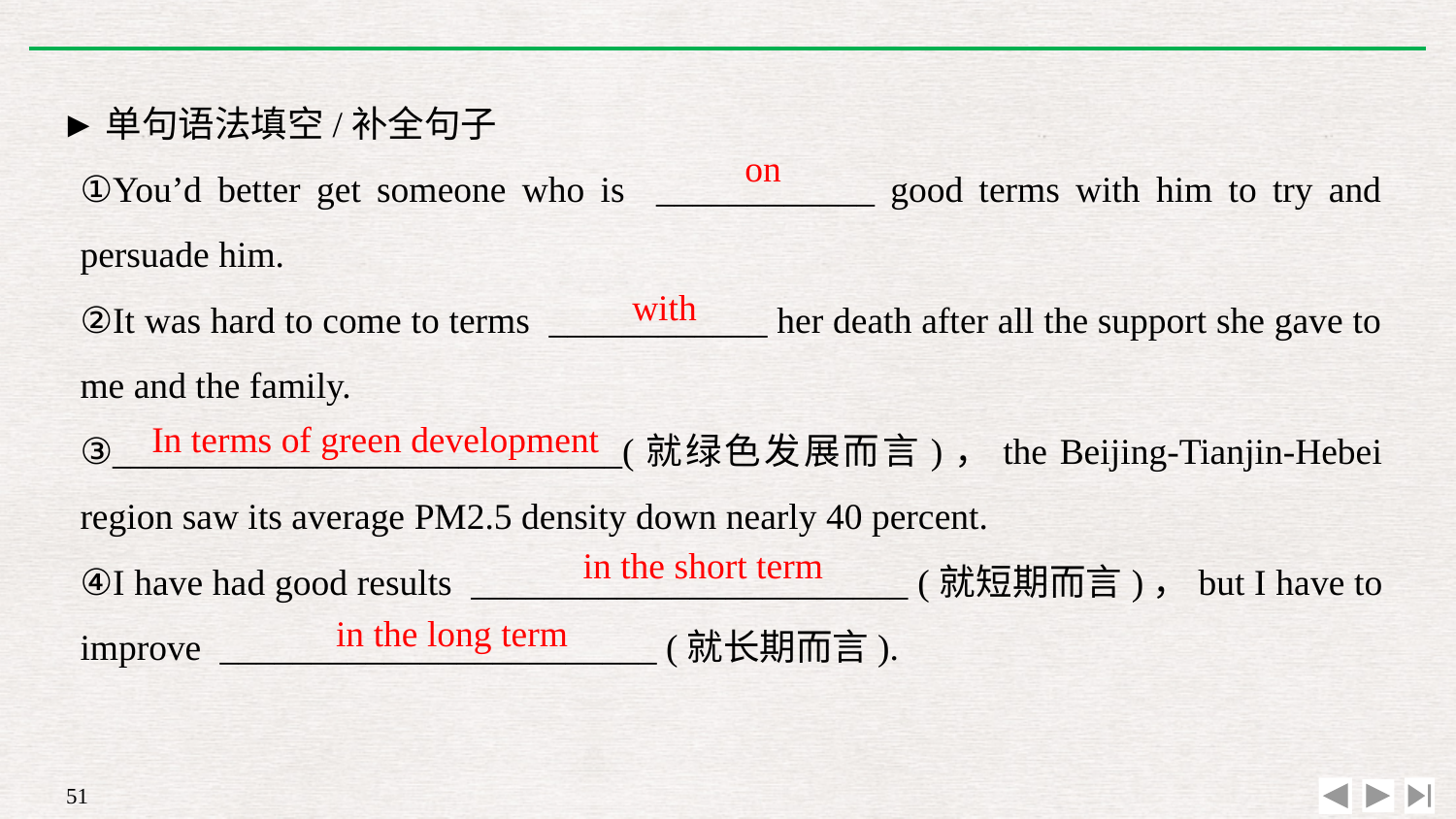

►单句语法填空/补全句子
①You’d better get someone who is  ____________ good terms with him to try and persuade him.
②It was hard to come to terms  ____________ her death after all the support she gave to me and the family.
③____________________________(就绿色发展而言)，the Beijing-Tianjin-Hebei region saw its average PM2.5 density down nearly 40 percent.
④I have had good results  ________________________ (就短期而言)，but I have to improve  ________________________ (就长期而言).
on
with
In terms of green development
in the short term
in the long term